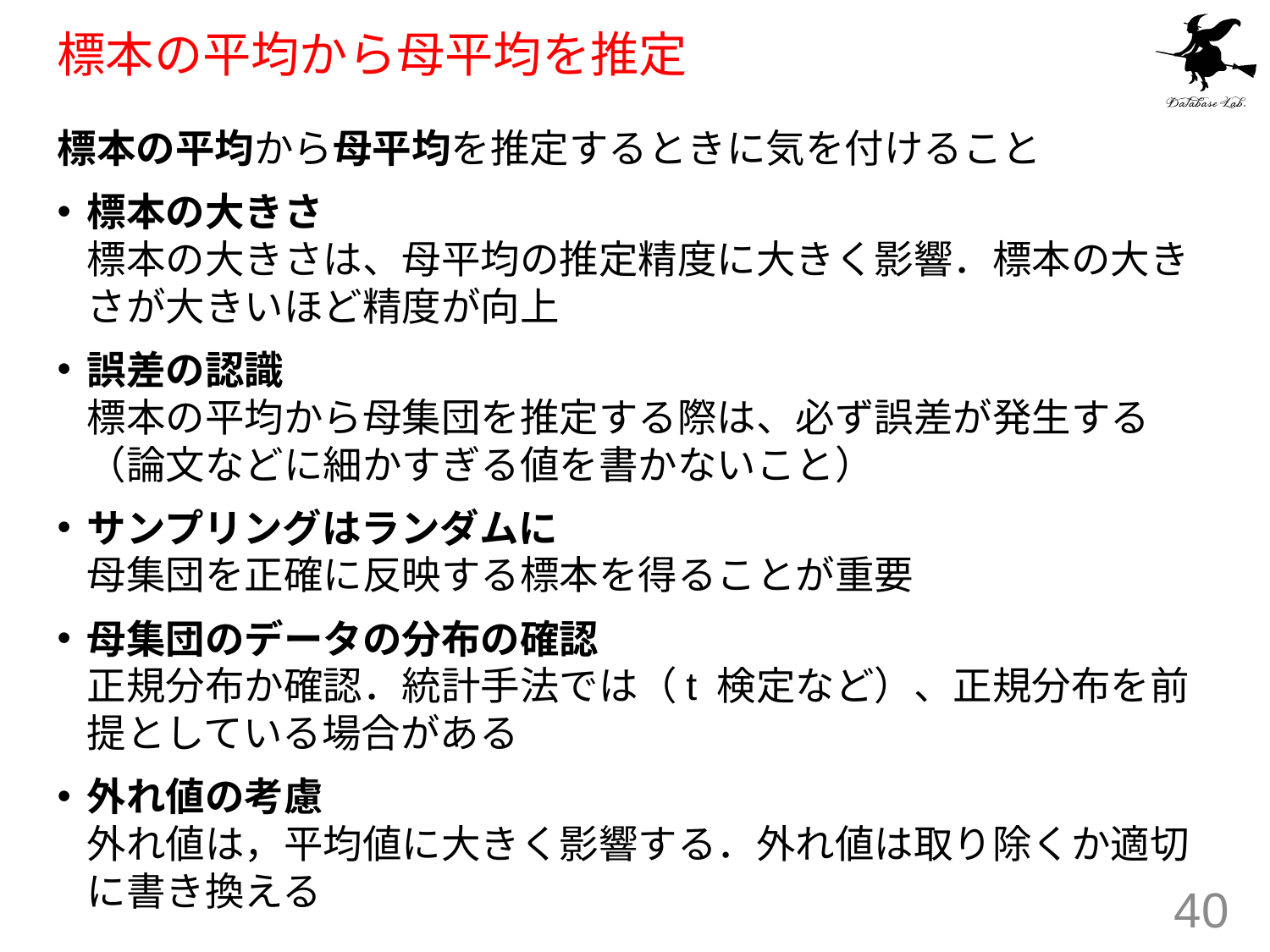

# 標本の平均から母平均を推定
標本の平均から母平均を推定するときに気を付けること
標本の大きさ
標本の大きさは、母平均の推定精度に大きく影響．標本の大きさが大きいほど精度が向上
誤差の認識
標本の平均から母集団を推定する際は、必ず誤差が発生する（論文などに細かすぎる値を書かないこと）
サンプリングはランダムに
母集団を正確に反映する標本を得ることが重要
母集団のデータの分布の確認
正規分布か確認．統計手法では（t 検定など）、正規分布を前提としている場合がある
外れ値の考慮
外れ値は，平均値に大きく影響する．外れ値は取り除くか適切に書き換える
40